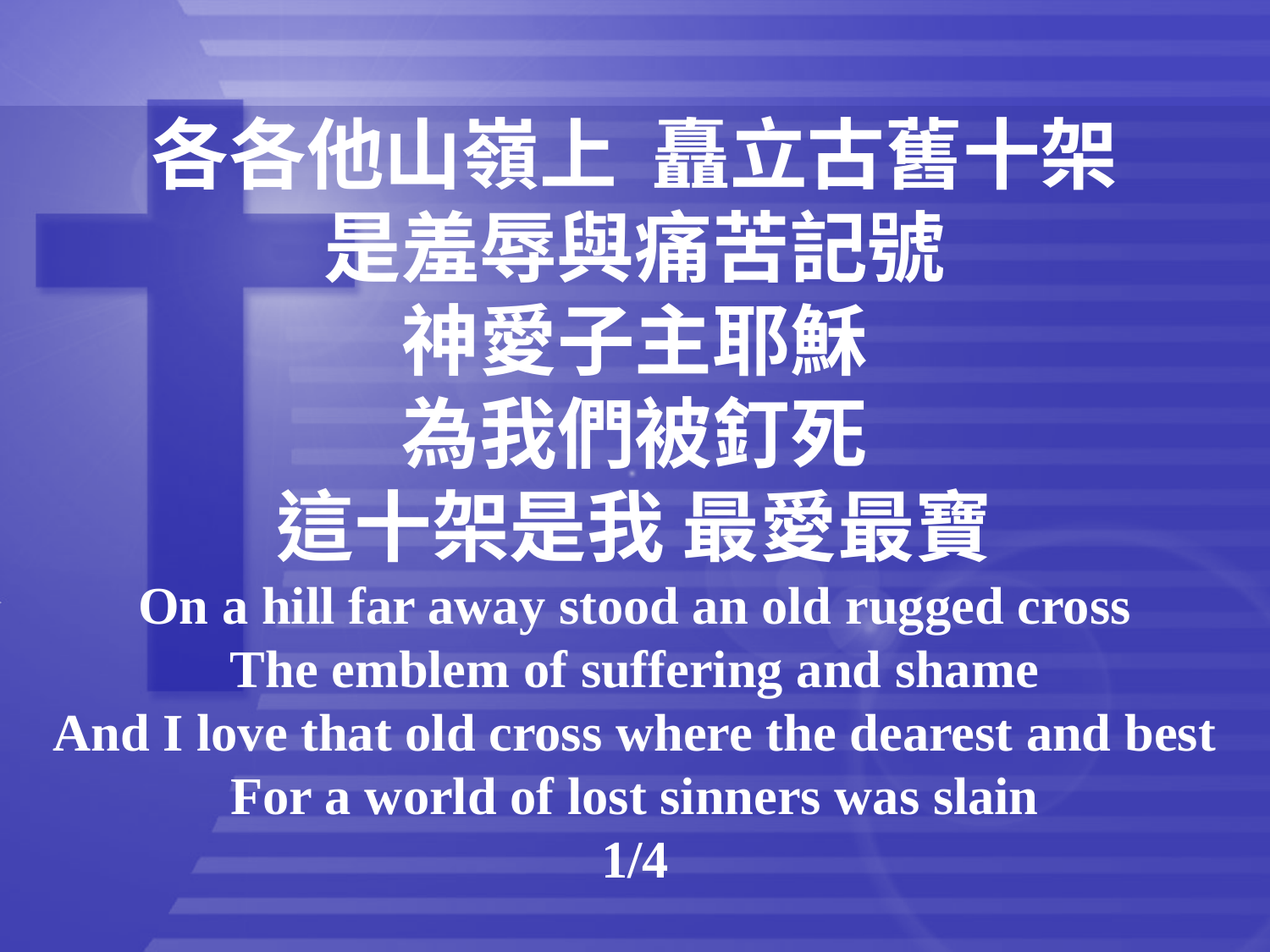

# 各各他山嶺上  矗立古舊十架 是羞辱與痛苦記號 神愛子主耶穌 為我們被釘死 這十架是我 最愛最寶 On a hill far away stood an old rugged cross The emblem of suffering and shame And I love that old cross where the dearest and best For a world of lost sinners was slain 1/4